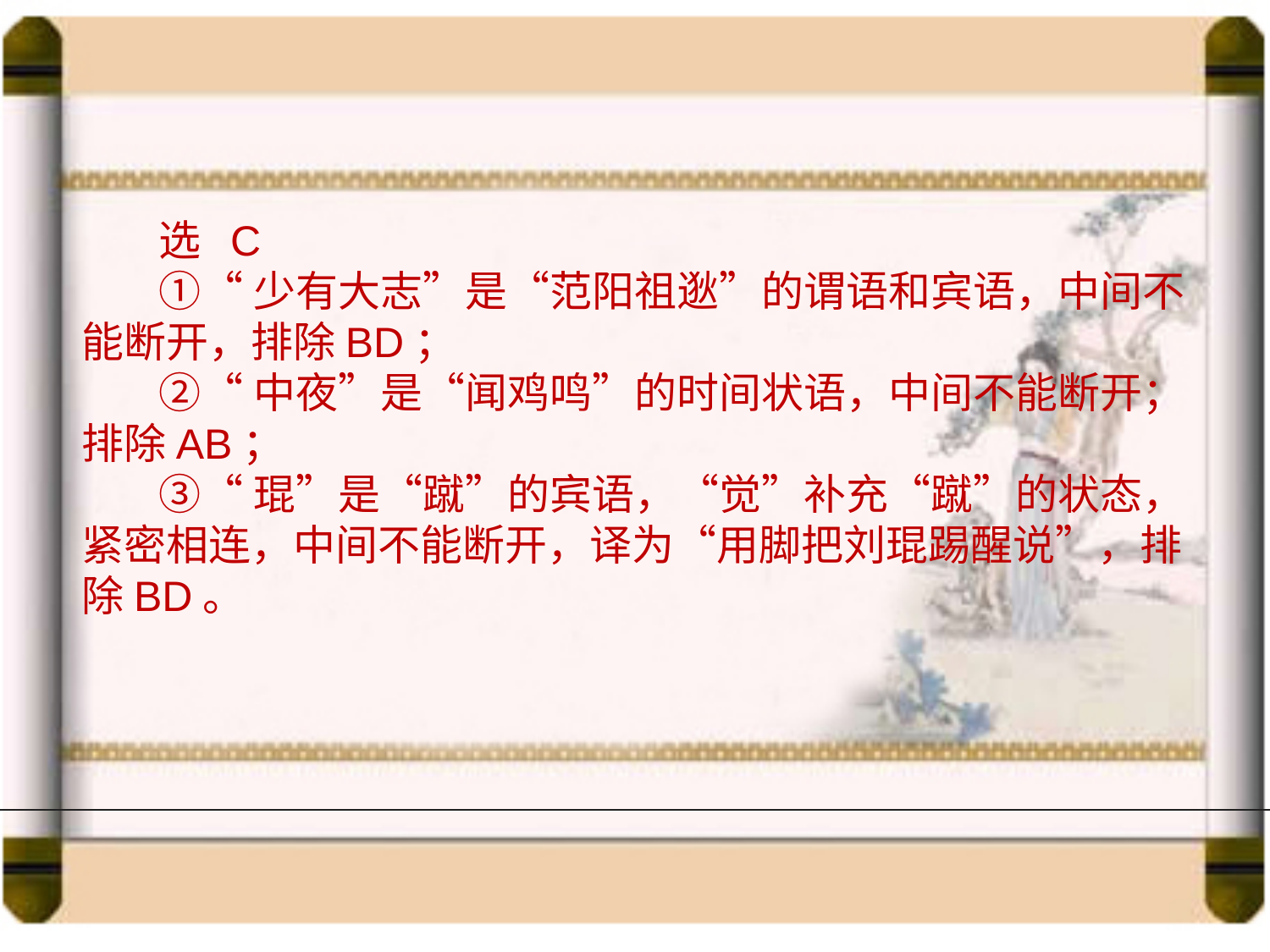

选  C
①“少有大志”是“范阳祖逖”的谓语和宾语，中间不能断开，排除BD；
②“中夜”是“闻鸡鸣”的时间状语，中间不能断开；排除AB；
③“琨”是“蹴”的宾语，“觉”补充“蹴”的状态，紧密相连，中间不能断开，译为“用脚把刘琨踢醒说”，排除BD。
24